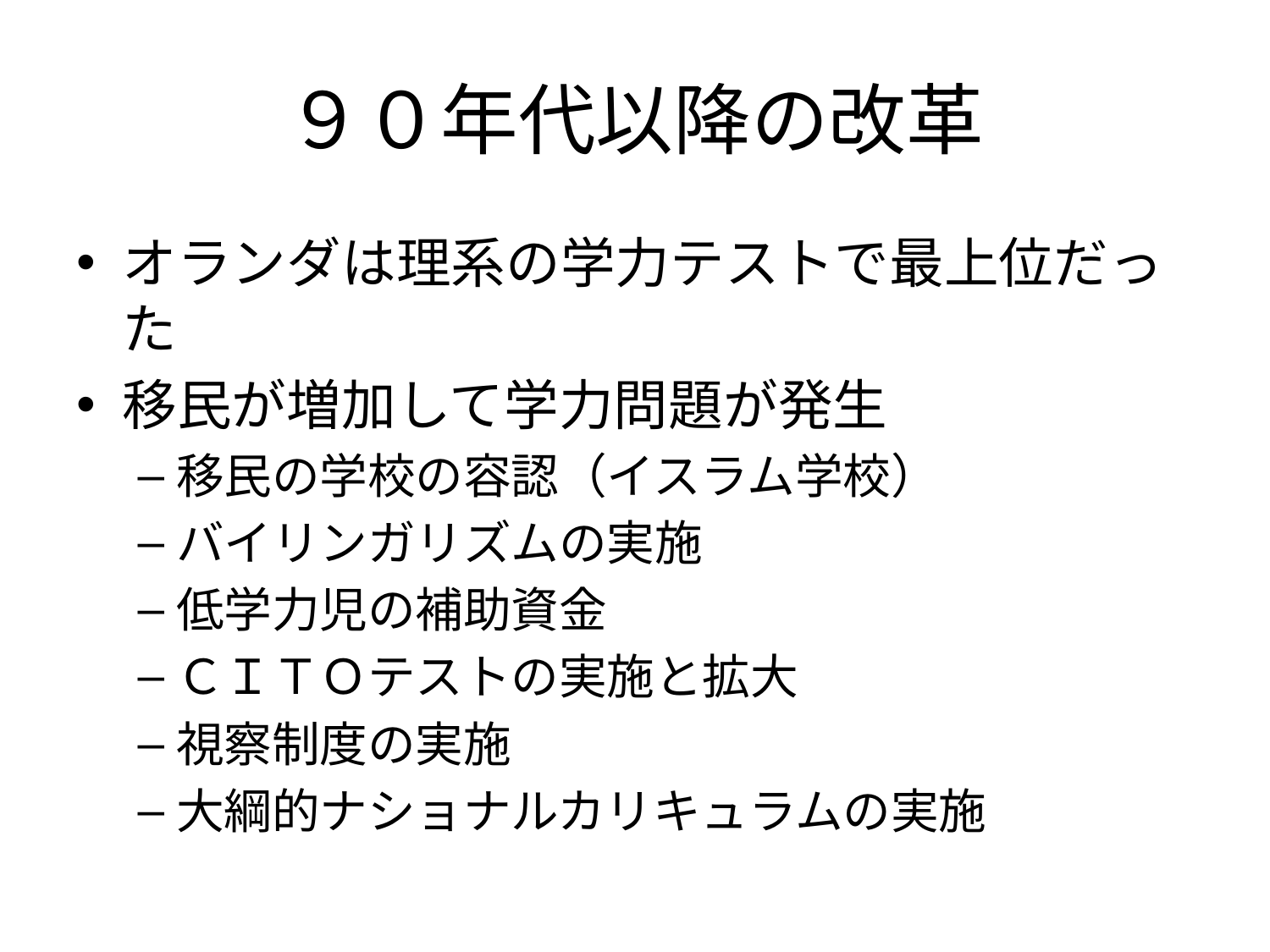

# ９０年代以降の改革
オランダは理系の学力テストで最上位だった
移民が増加して学力問題が発生
移民の学校の容認（イスラム学校）
バイリンガリズムの実施
低学力児の補助資金
ＣＩＴＯテストの実施と拡大
視察制度の実施
大綱的ナショナルカリキュラムの実施